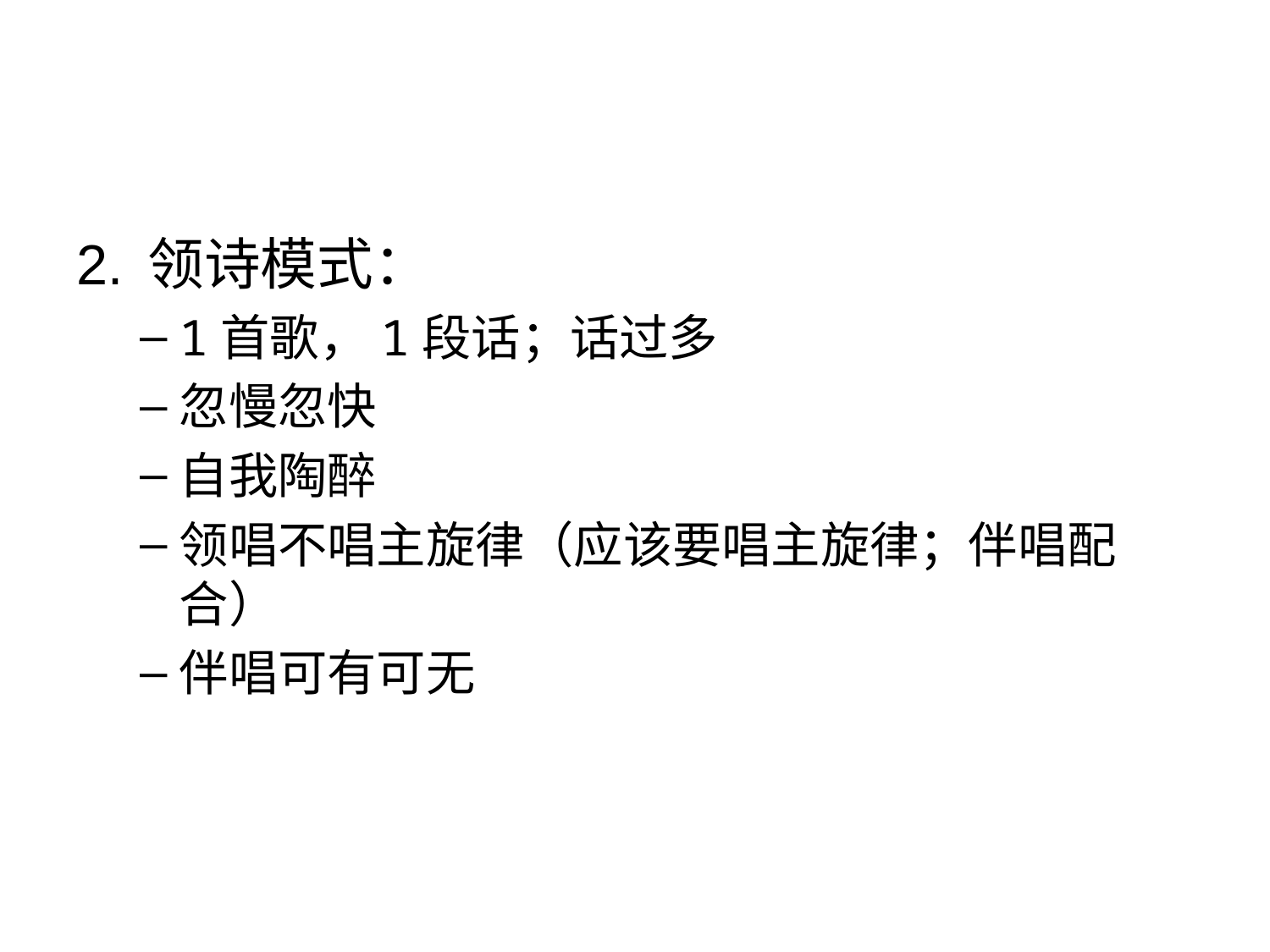

#
领诗模式：
1首歌，1段话；话过多
忽慢忽快
自我陶醉
领唱不唱主旋律（应该要唱主旋律；伴唱配合）
伴唱可有可无